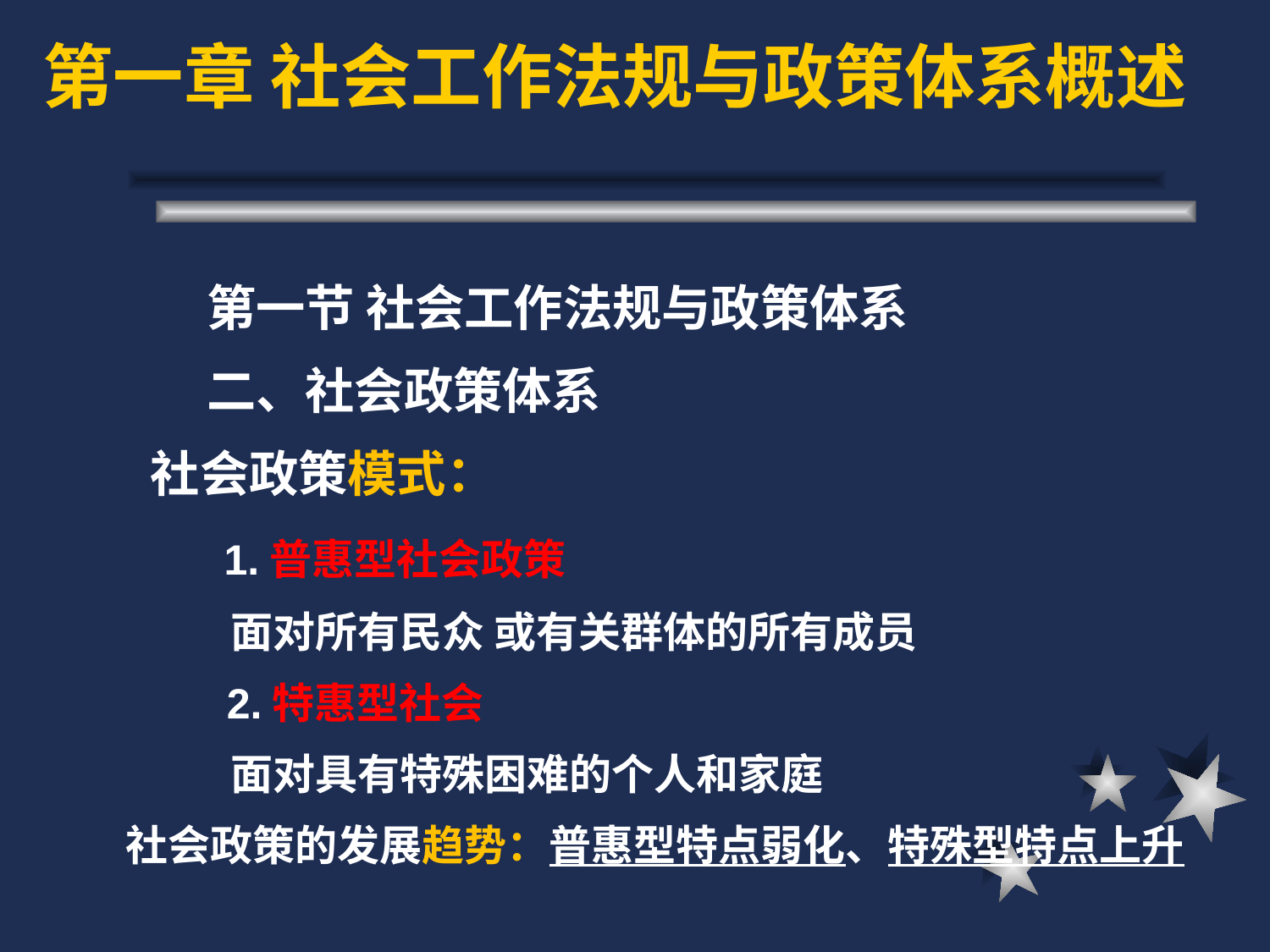

# 第一章 社会工作法规与政策体系概述
             第一节 社会工作法规与政策体系
             二、社会政策体系
        社会政策模式：
             1.普惠型社会政策
                  面对所有民众 或有关群体的所有成员
               2.特惠型社会
                  面对具有特殊困难的个人和家庭
       社会政策的发展趋势：普惠型特点弱化、特殊型特点上升

22